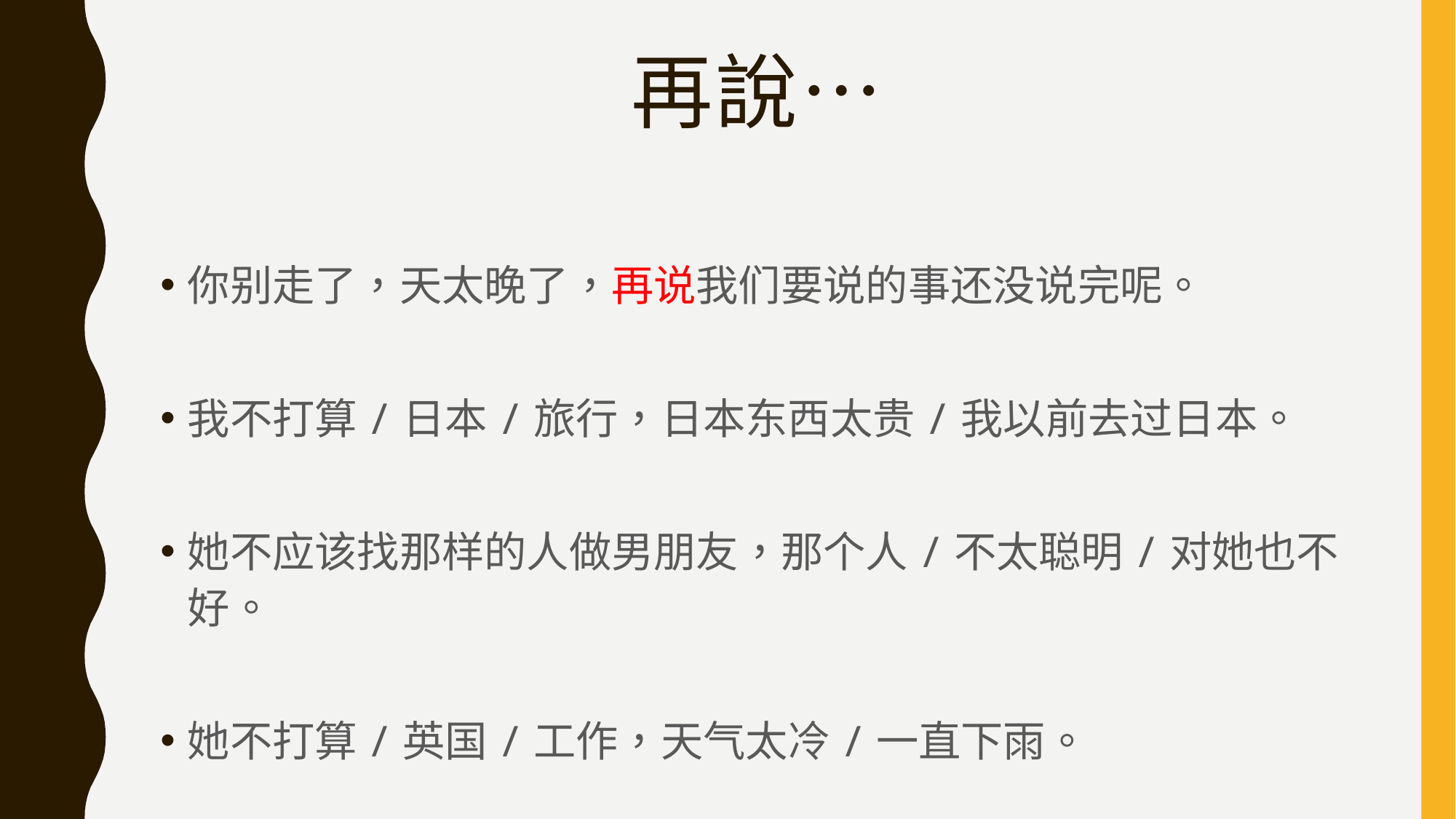

# 再說…
你别走了，天太晚了，再说我们要说的事还没说完呢。

我不打算/日本/旅行，日本东西太贵/我以前去过日本。

她不应该找那样的人做男朋友，那个人/不太聪明/对她也不好。

她不打算/英国/工作，天气太冷/一直下雨。